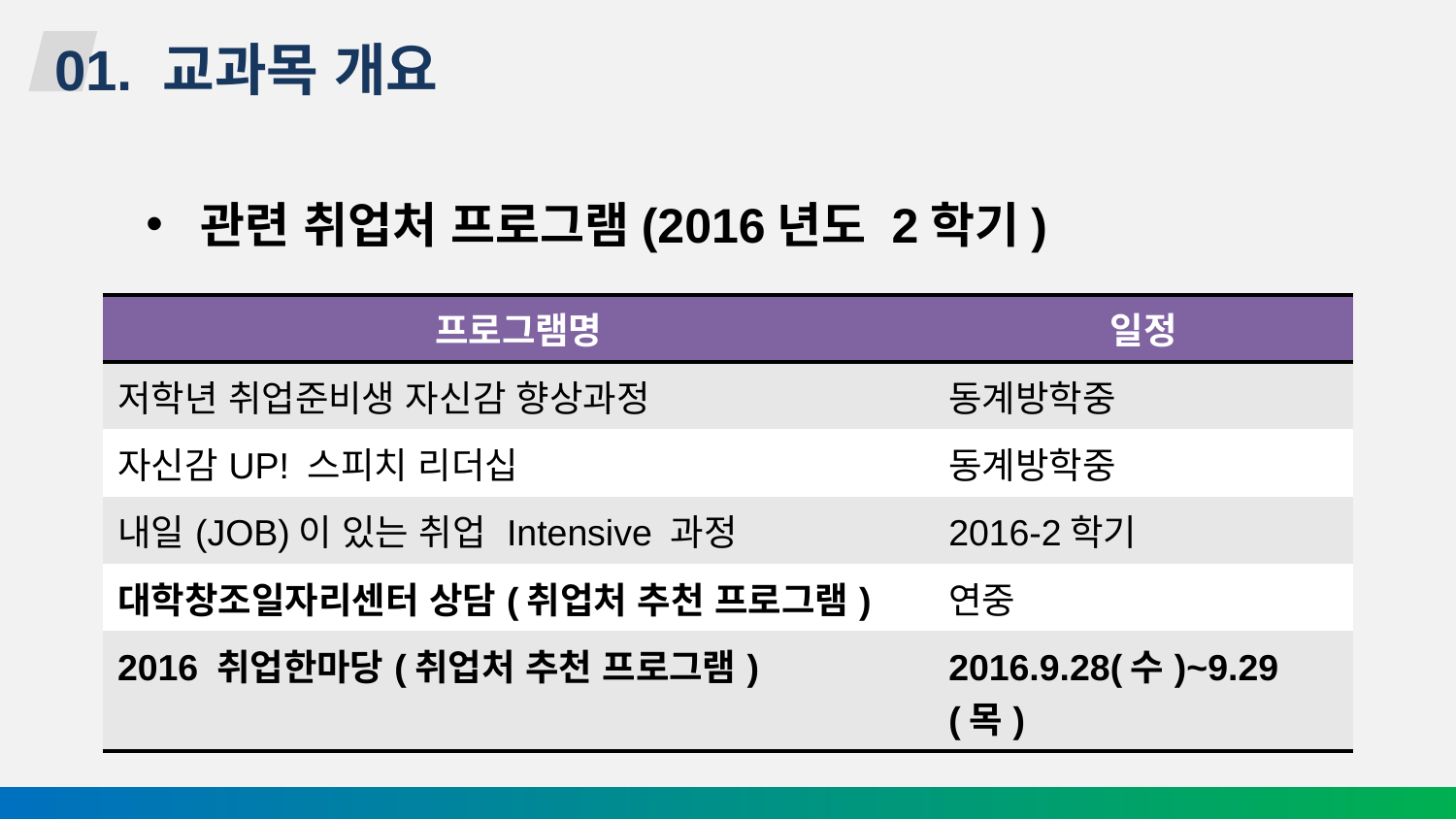

01. 교과목 개요

관련 취업처 프로그램(2016년도 2학기)
| 프로그램명 | 일정 |
| --- | --- |
| 저학년 취업준비생 자신감 향상과정 | 동계방학중 |
| 자신감UP! 스피치 리더십 | 동계방학중 |
| 내일(JOB)이 있는 취업 Intensive 과정 | 2016-2학기 |
| 대학창조일자리센터 상담(취업처 추천 프로그램) | 연중 |
| 2016 취업한마당(취업처 추천 프로그램) | 2016.9.28(수)~9.29(목) |